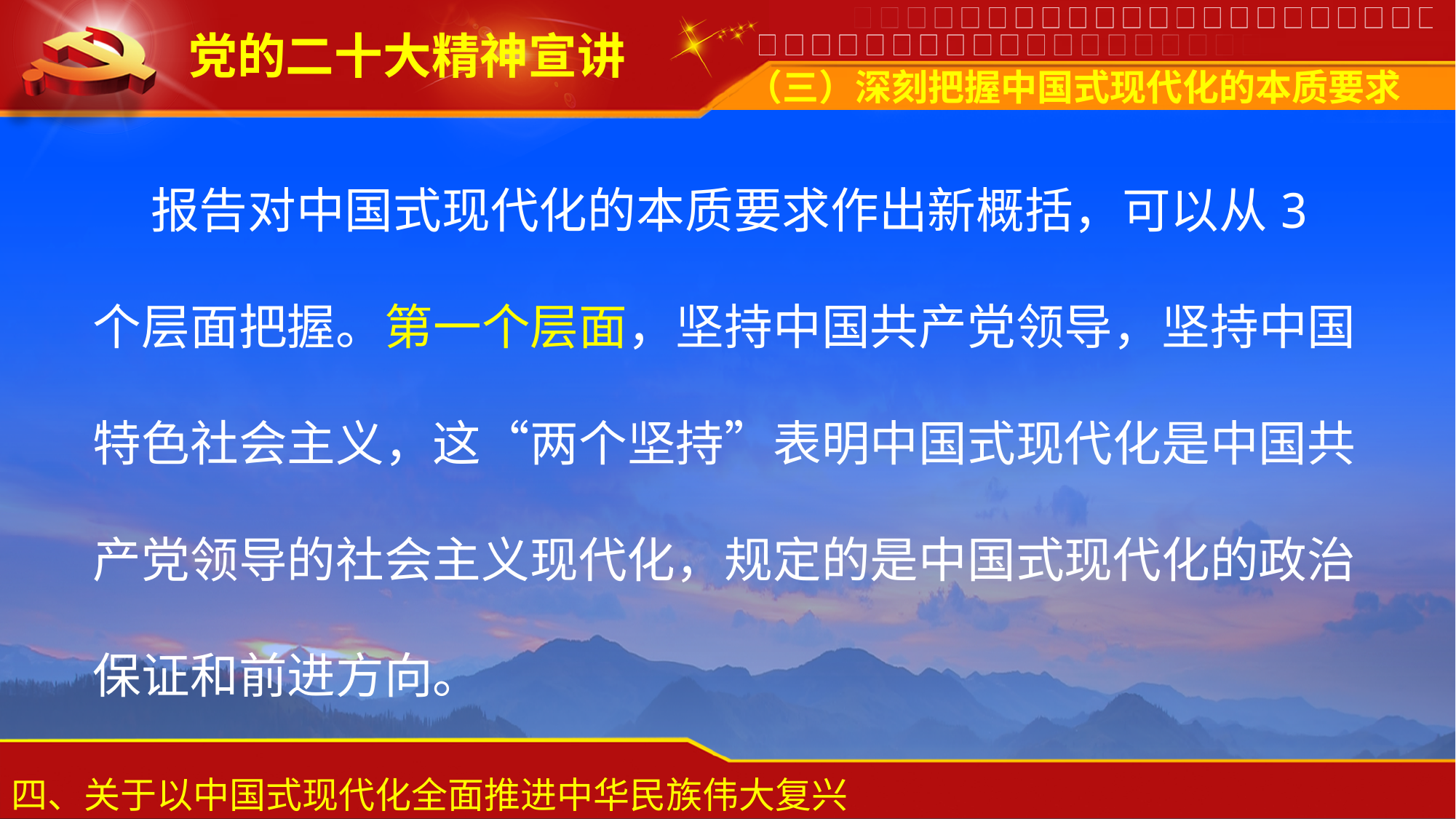

党的二十大精神宣讲
（三）深刻把握中国式现代化的本质要求
     报告对中国式现代化的本质要求作出新概括，可以从3个层面把握。第一个层面，坚持中国共产党领导，坚持中国特色社会主义，这“两个坚持”表明中国式现代化是中国共产党领导的社会主义现代化，规定的是中国式现代化的政治保证和前进方向。
四、关于以中国式现代化全面推进中华民族伟大复兴